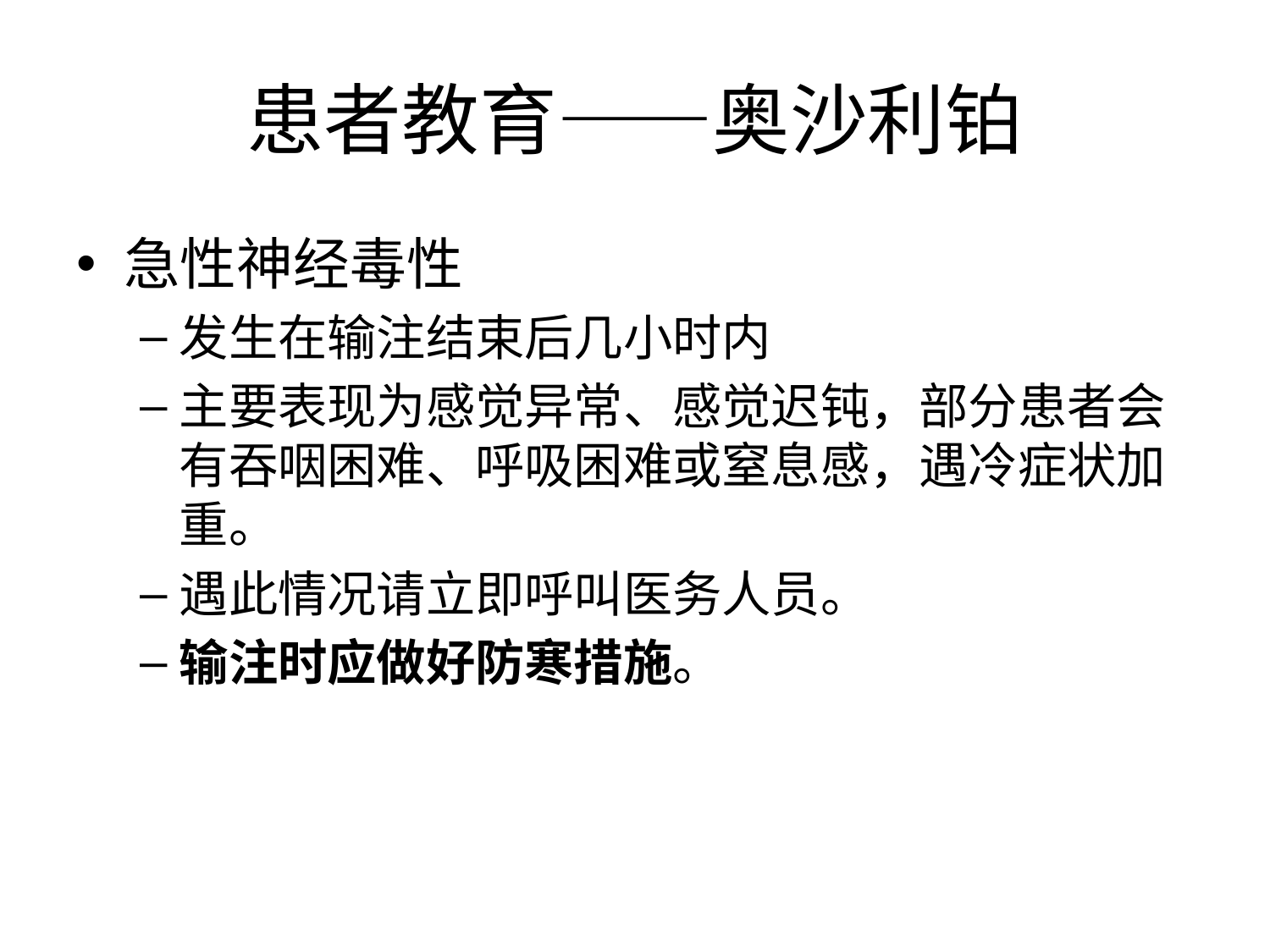

# 患者教育——奥沙利铂
急性神经毒性
发生在输注结束后几小时内
主要表现为感觉异常、感觉迟钝，部分患者会有吞咽困难、呼吸困难或窒息感，遇冷症状加重。
遇此情况请立即呼叫医务人员。
输注时应做好防寒措施。